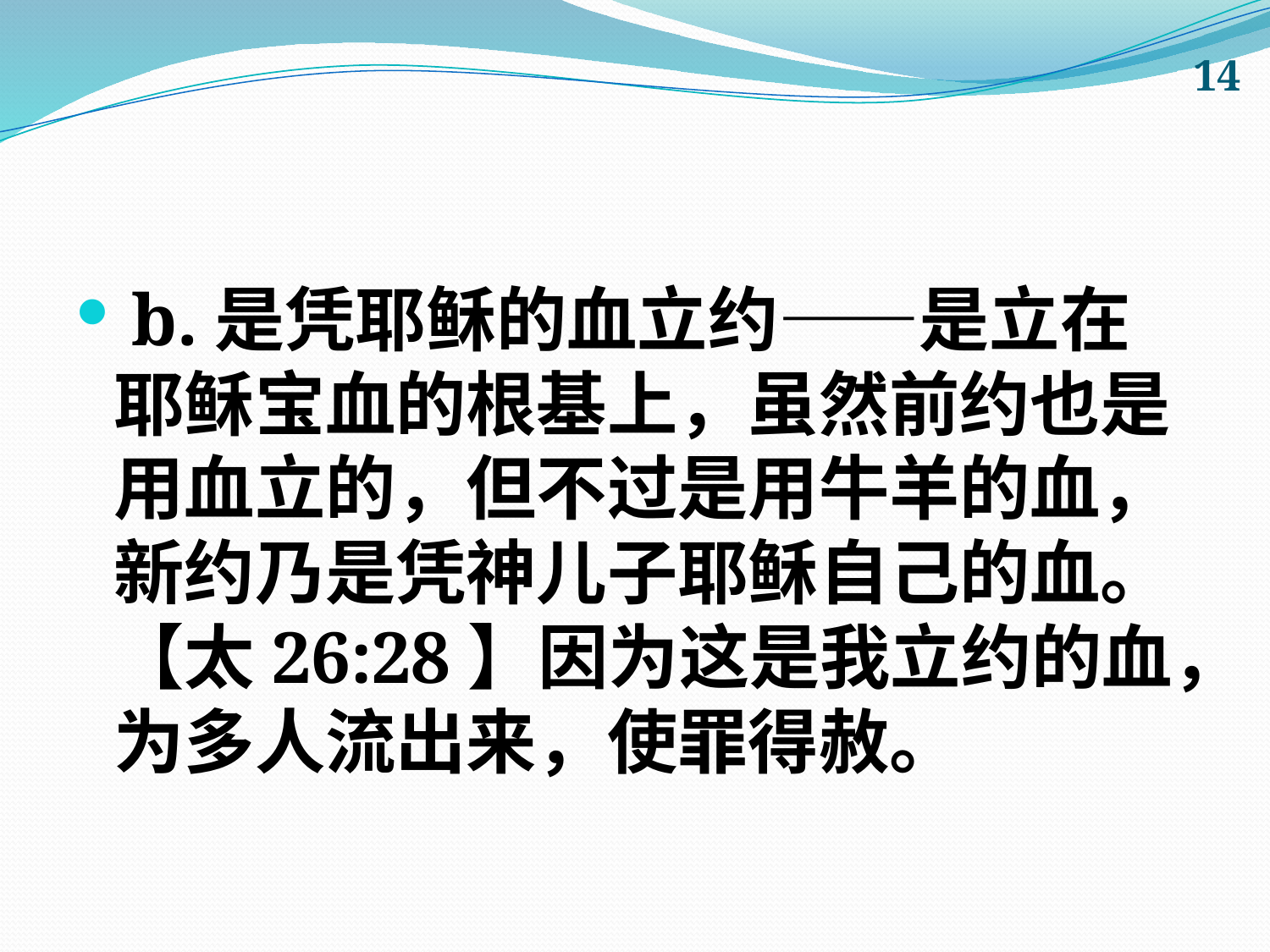

14
#
 b.是凭耶稣的血立约——是立在耶稣宝血的根基上，虽然前约也是用血立的，但不过是用牛羊的血，新约乃是凭神儿子耶稣自己的血。【太26:28】因为这是我立约的血，为多人流出来，使罪得赦。